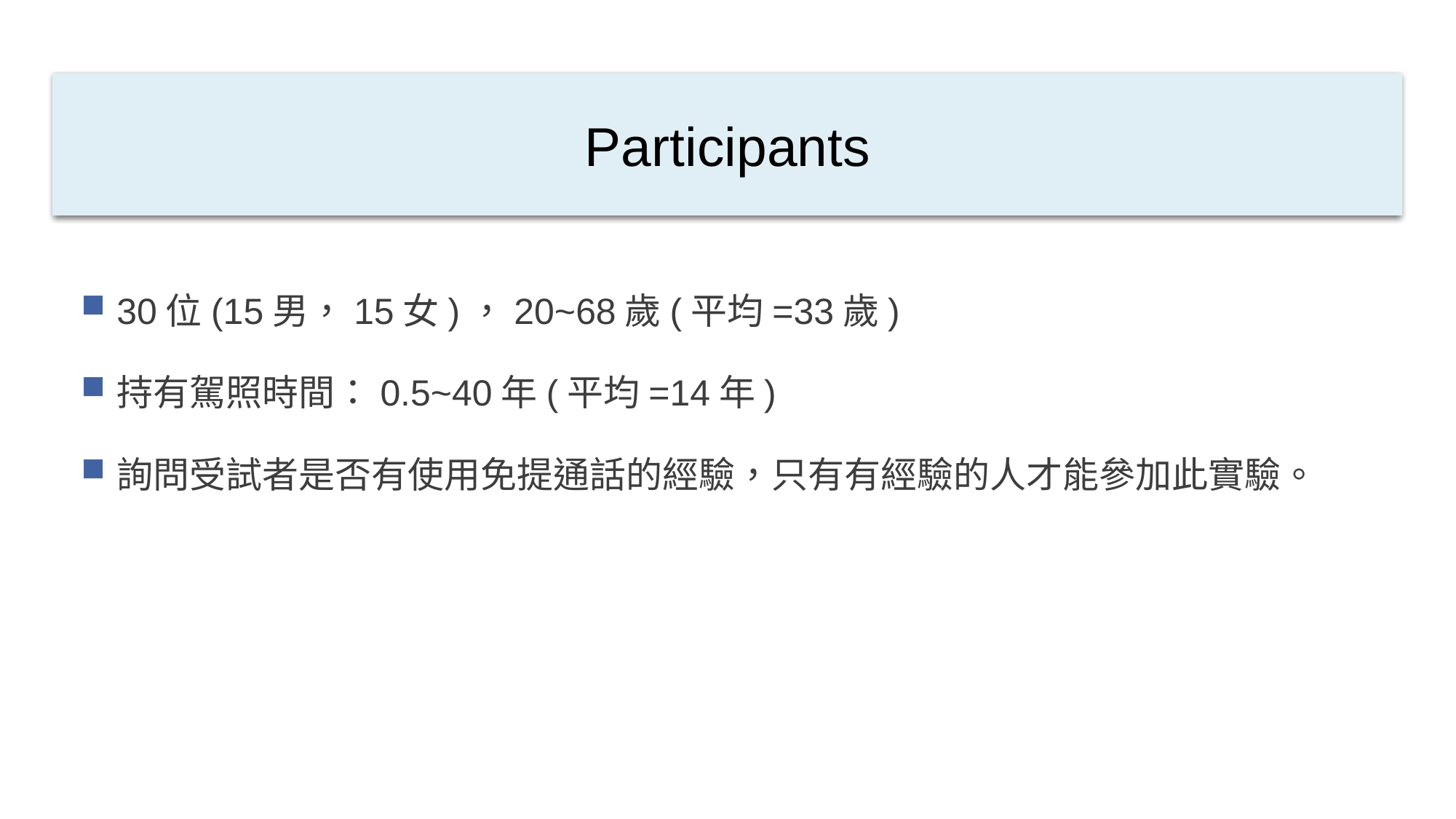

# Participants
30位(15男，15女)，20~68歲(平均=33歲)
持有駕照時間：0.5~40年(平均=14年)
詢問受試者是否有使用免提通話的經驗，只有有經驗的人才能參加此實驗。